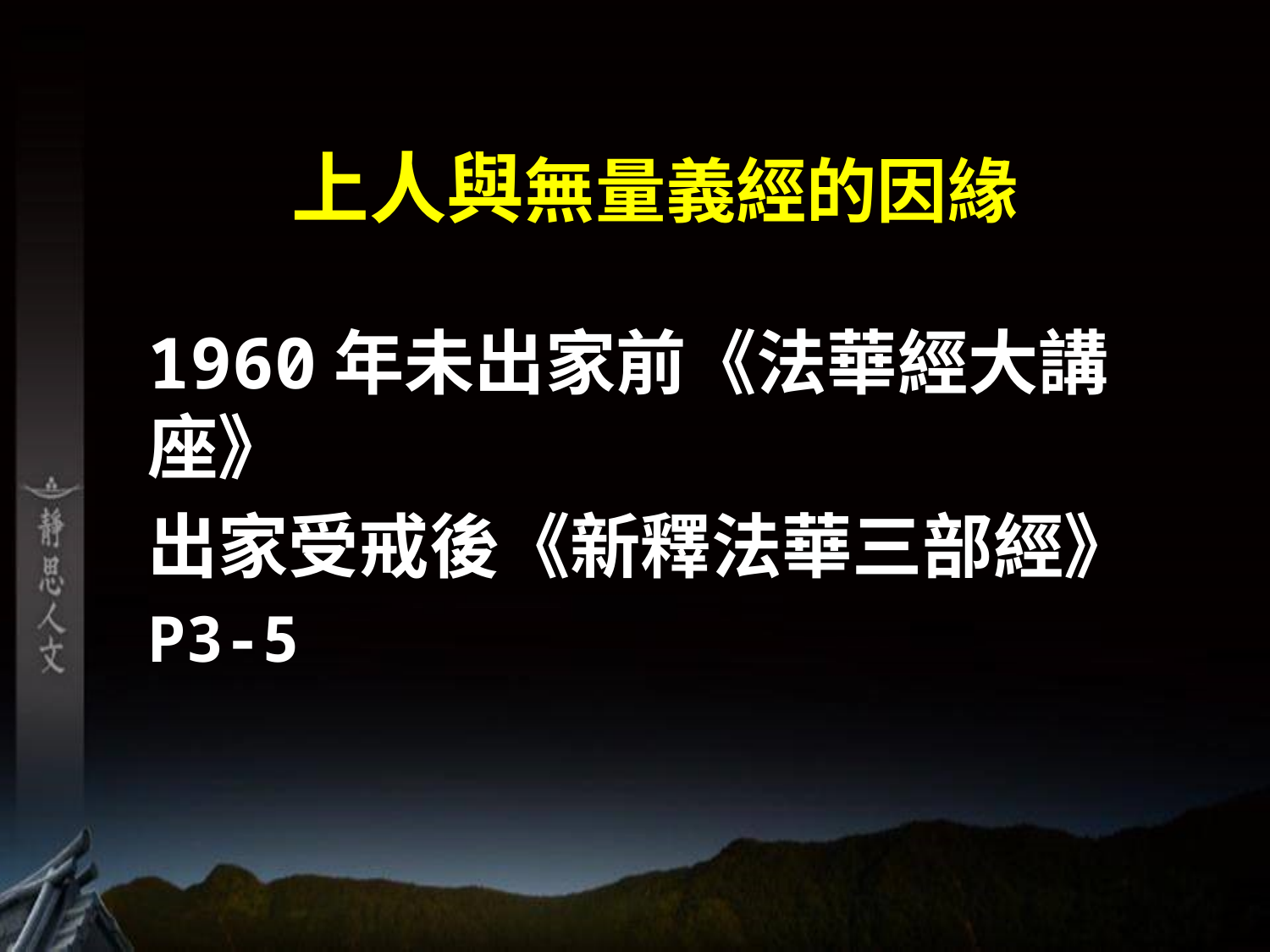

# 上人與無量義經的因緣
1960年未出家前《法華經大講座》
出家受戒後《新釋法華三部經》
P3-5